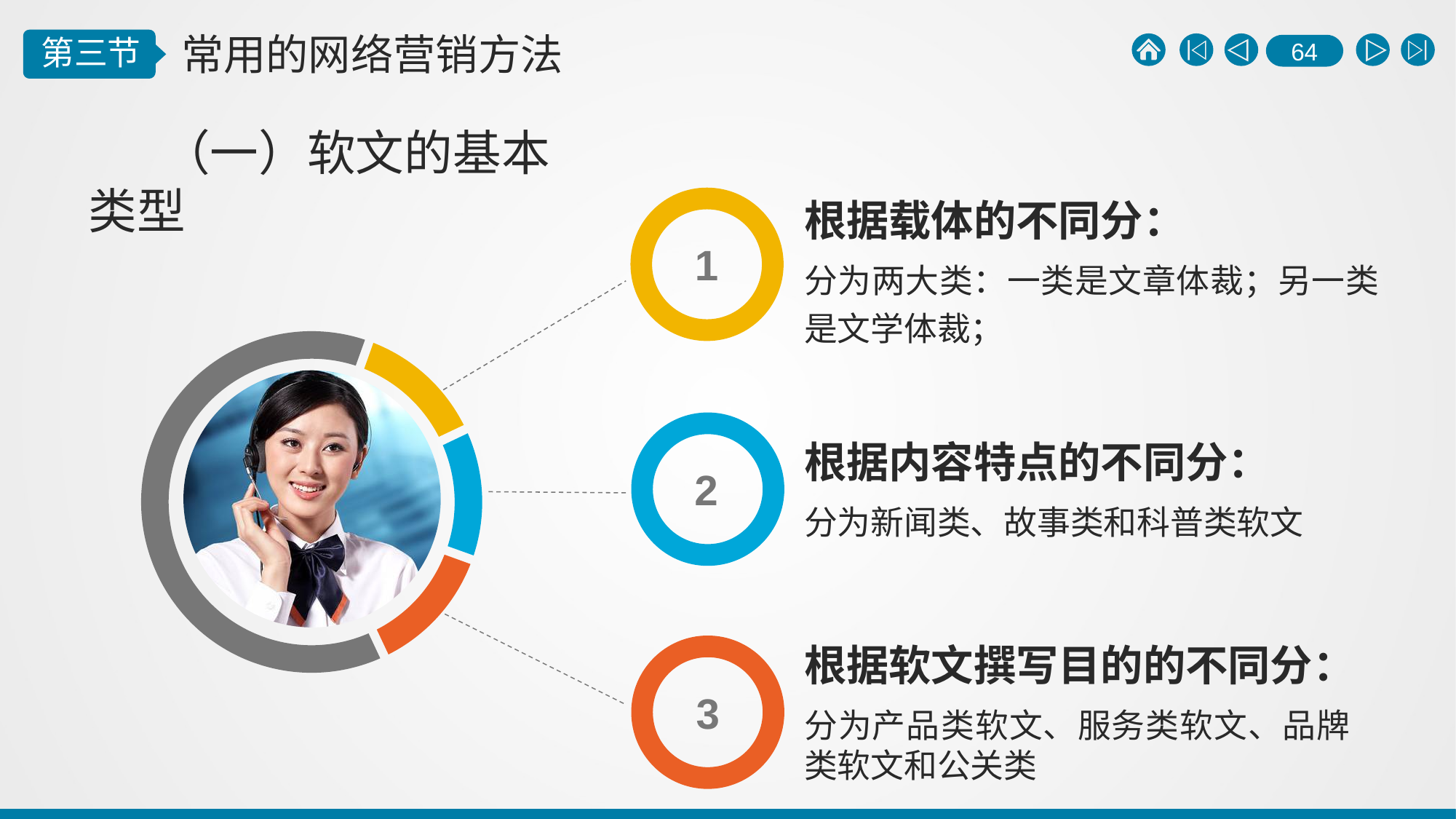

（一）软文的基本类型
根据载体的不同分：
分为两大类：一类是文章体裁；另一类是文学体裁；

1

2
根据内容特点的不同分：
分为新闻类、故事类和科普类软文
根据软文撰写目的的不同分：
分为产品类软文、服务类软文、品牌类软文和公关类

3